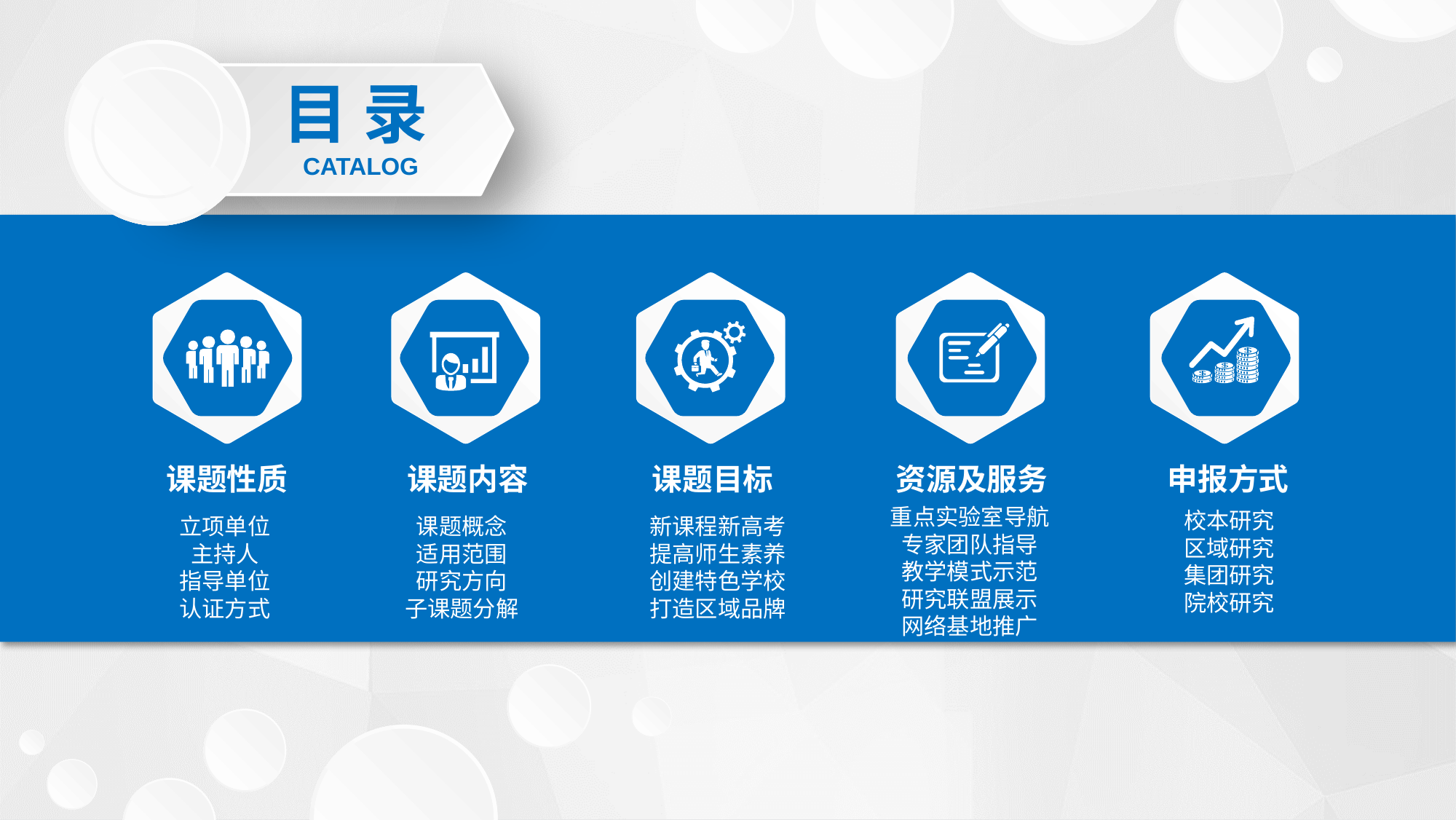

目 录

CATALOG

课题性质
课题内容
课题目标
资源及服务
申报方式
重点实验室导航
专家团队指导
教学模式示范
研究联盟展示
网络基地推广
校本研究
区域研究
集团研究
院校研究
立项单位
主持人
指导单位
认证方式
课题概念
适用范围
研究方向
子课题分解
新课程新高考
提高师生素养
创建特色学校
打造区域品牌

延迟符